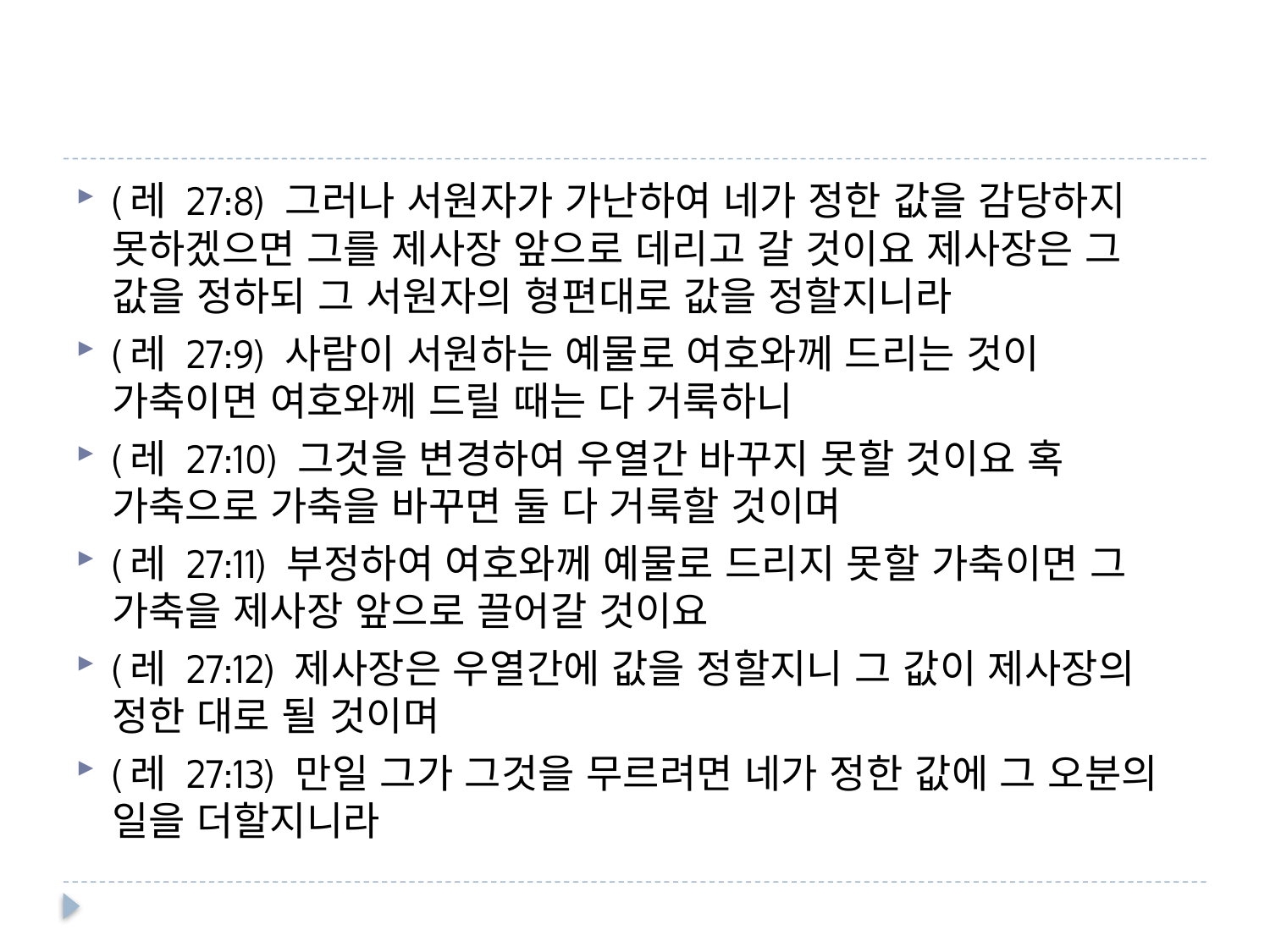

#
(레 27:8) 그러나 서원자가 가난하여 네가 정한 값을 감당하지 못하겠으면 그를 제사장 앞으로 데리고 갈 것이요 제사장은 그 값을 정하되 그 서원자의 형편대로 값을 정할지니라
(레 27:9) 사람이 서원하는 예물로 여호와께 드리는 것이 가축이면 여호와께 드릴 때는 다 거룩하니
(레 27:10) 그것을 변경하여 우열간 바꾸지 못할 것이요 혹 가축으로 가축을 바꾸면 둘 다 거룩할 것이며
(레 27:11) 부정하여 여호와께 예물로 드리지 못할 가축이면 그 가축을 제사장 앞으로 끌어갈 것이요
(레 27:12) 제사장은 우열간에 값을 정할지니 그 값이 제사장의 정한 대로 될 것이며
(레 27:13) 만일 그가 그것을 무르려면 네가 정한 값에 그 오분의 일을 더할지니라